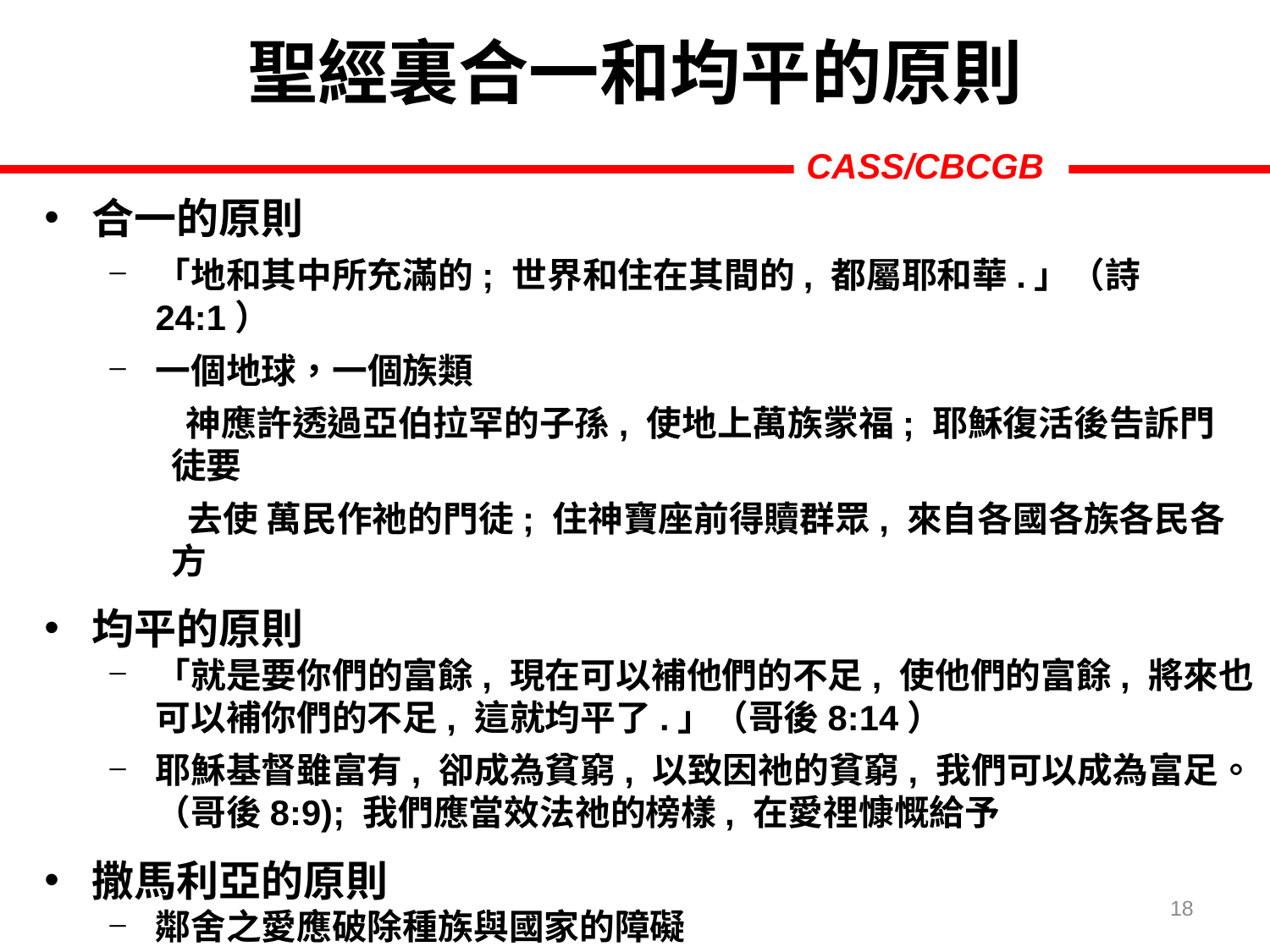

聖經裏合一和均平的原則
合一的原則
「地和其中所充滿的; 世界和住在其間的, 都屬耶和華.」（詩24:1）
一個地球，一個族類
 神應許透過亞伯拉罕的子孫, 使地上萬族䝉福; 耶穌復活後告訴門 徒要
 去使 萬民作祂的門徒; 住神寶座前得贖群眾, 來自各國各族各民各方
均平的原則
「就是要你們的富餘, 現在可以補他們的不足, 使他們的富餘, 將來也可以補你們的不足, 這就均平了.」（哥後8:14）
耶穌基督雖富有, 卻成為貧窮, 以致因祂的貧窮, 我們可以成為富足。（哥後8:9); 我們應當效法祂的榜樣, 在愛𥚃慷慨給予
撒馬利亞的原則
鄰舍之愛應破除種族與國家的障礙
富有國家的責任: 援助、聲討不公平的貿易、豁免債務
個人的責任: 緊急災難援助

18